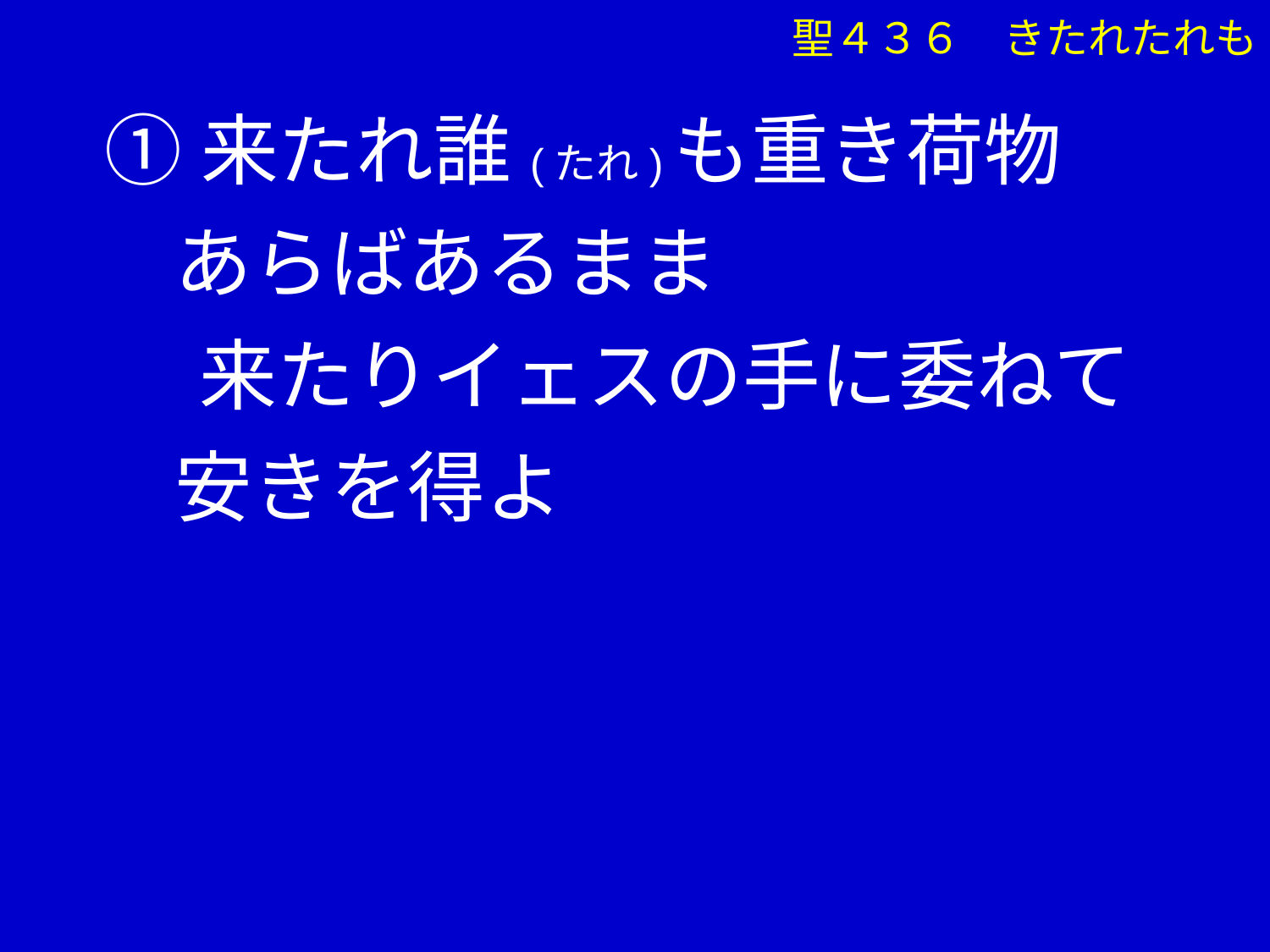

①来たれ誰(たれ)も重き荷物
   あらばあるまま
　 来たりイェスの手に委ねて
   安きを得よ
聖４３６　きたれたれも